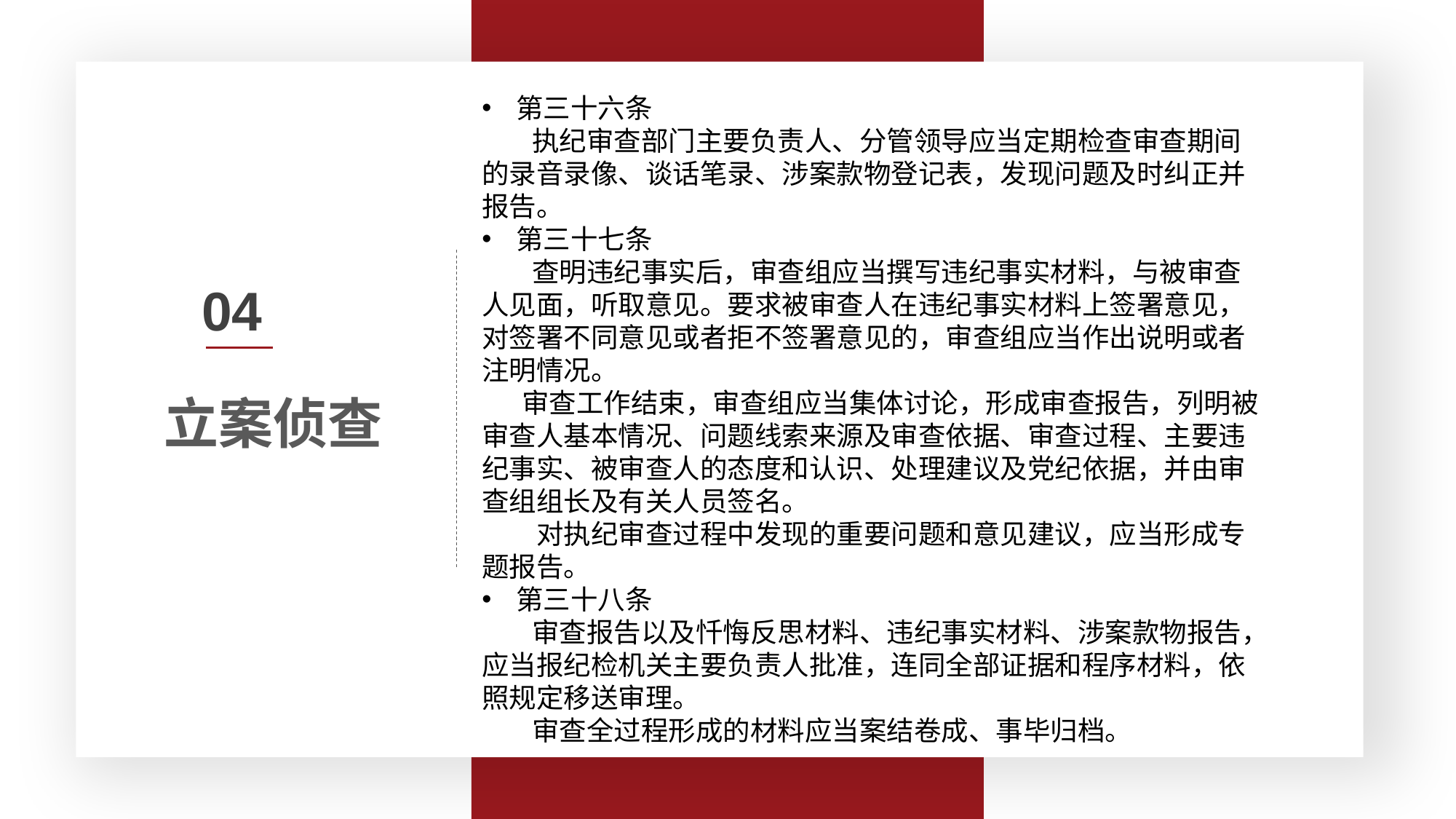

第三十六条
       执纪审查部门主要负责人、分管领导应当定期检查审查期间的录音录像、谈话笔录、涉案款物登记表，发现问题及时纠正并报告。
第三十七条
       查明违纪事实后，审查组应当撰写违纪事实材料，与被审查人见面，听取意见。要求被审查人在违纪事实材料上签署意见，对签署不同意见或者拒不签署意见的，审查组应当作出说明或者注明情况。
　  审查工作结束，审查组应当集体讨论，形成审查报告，列明被审查人基本情况、问题线索来源及审查依据、审查过程、主要违纪事实、被审查人的态度和认识、处理建议及党纪依据，并由审查组组长及有关人员签名。
　　对执纪审查过程中发现的重要问题和意见建议，应当形成专题报告。
第三十八条
       审查报告以及忏悔反思材料、违纪事实材料、涉案款物报告，应当报纪检机关主要负责人批准，连同全部证据和程序材料，依照规定移送审理。
       审查全过程形成的材料应当案结卷成、事毕归档。

第三条 监督执纪工作应当遵循以下原则：
　　（一）坚持以习近平同志为核心的党中央集中统一领导，牢固树立政治意识、大局意识、核心意识、看齐意识，体现监督执纪的政治性，严守政治纪律和政治规矩；
　　（二）坚持纪律检查工作双重领导体制，监督执纪工作以上级纪委领导为主，线索处置、立案审查在向同级党委报告的同时必须向上级纪委报告；
　　（三）坚持以事实为依据，以党规党纪为准绳，把握政策、宽严相济，惩前毖后、治病救人；
　　（四）坚持信任不能代替监督，严格工作程序、有效管控风险点，强化对监督执纪各环节的监督制约。
立案侦查

04